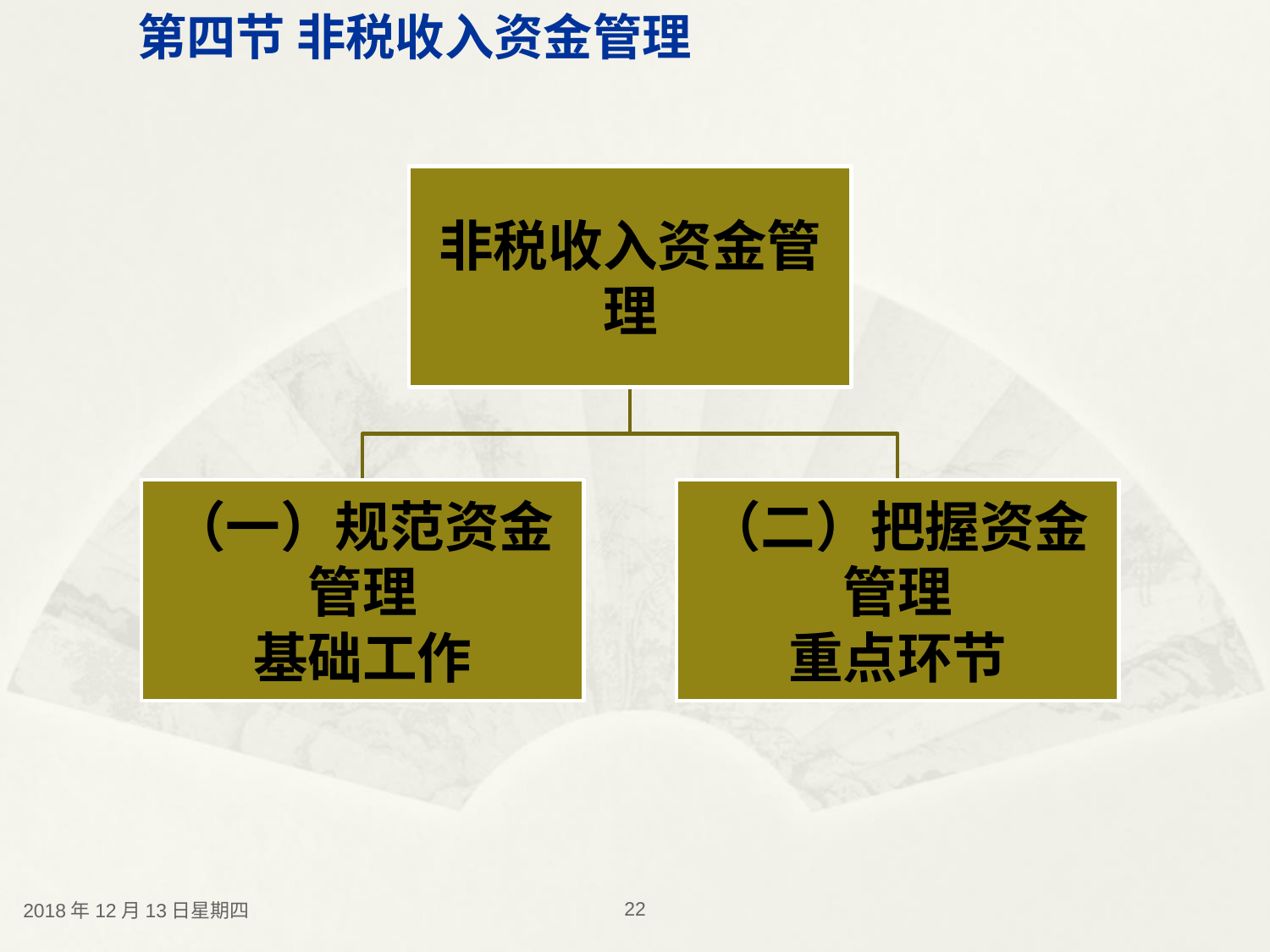

第四节 非税收入资金管理

非税收入资金管理
（一）规范资金管理
基础工作
（二）把握资金管理
重点环节
2018年12月13日星期四
22